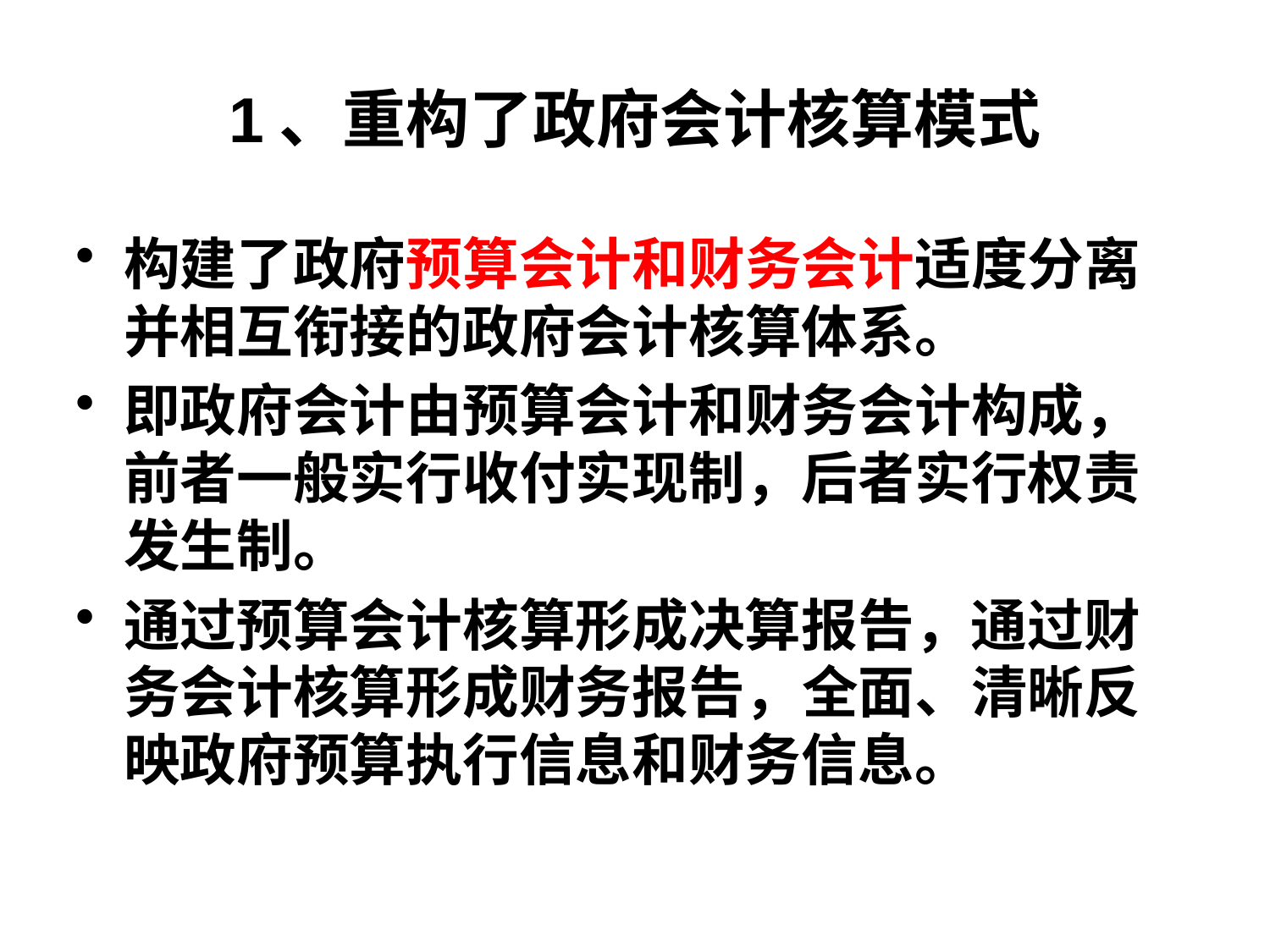

# 1、重构了政府会计核算模式
构建了政府预算会计和财务会计适度分离并相互衔接的政府会计核算体系。
即政府会计由预算会计和财务会计构成，前者一般实行收付实现制，后者实行权责发生制。
通过预算会计核算形成决算报告，通过财务会计核算形成财务报告，全面、清晰反映政府预算执行信息和财务信息。